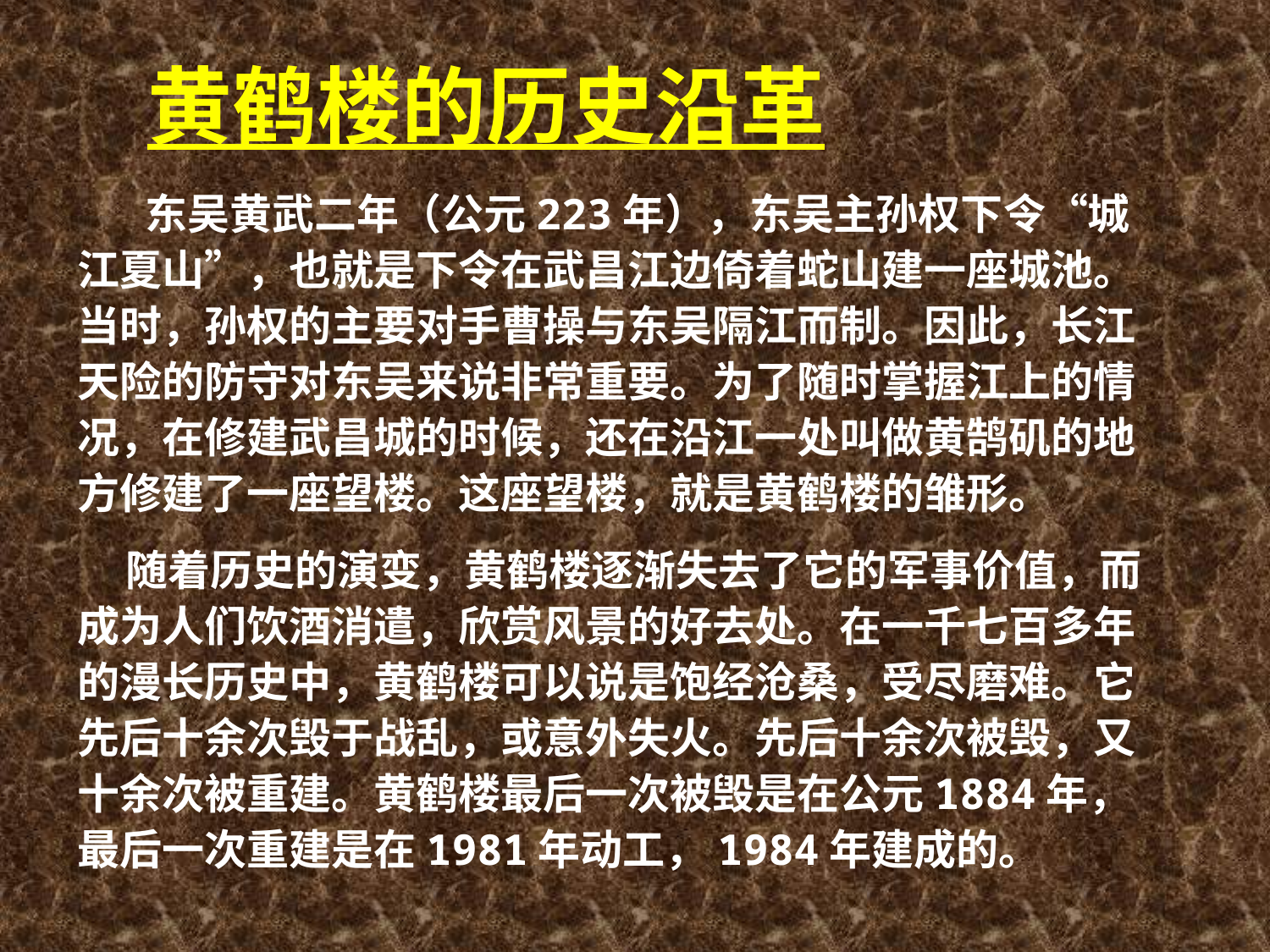

黄鹤楼的历史沿革
      东吴黄武二年（公元223年），东吴主孙权下令“城江夏山”，也就是下令在武昌江边倚着蛇山建一座城池。当时，孙权的主要对手曹操与东吴隔江而制。因此，长江天险的防守对东吴来说非常重要。为了随时掌握江上的情况，在修建武昌城的时候，还在沿江一处叫做黄鹄矶的地方修建了一座望楼。这座望楼，就是黄鹤楼的雏形。
    随着历史的演变，黄鹤楼逐渐失去了它的军事价值，而成为人们饮酒消遣，欣赏风景的好去处。在一千七百多年的漫长历史中，黄鹤楼可以说是饱经沧桑，受尽磨难。它先后十余次毁于战乱，或意外失火。先后十余次被毁，又十余次被重建。黄鹤楼最后一次被毁是在公元1884年，最后一次重建是在1981年动工，1984年建成的。